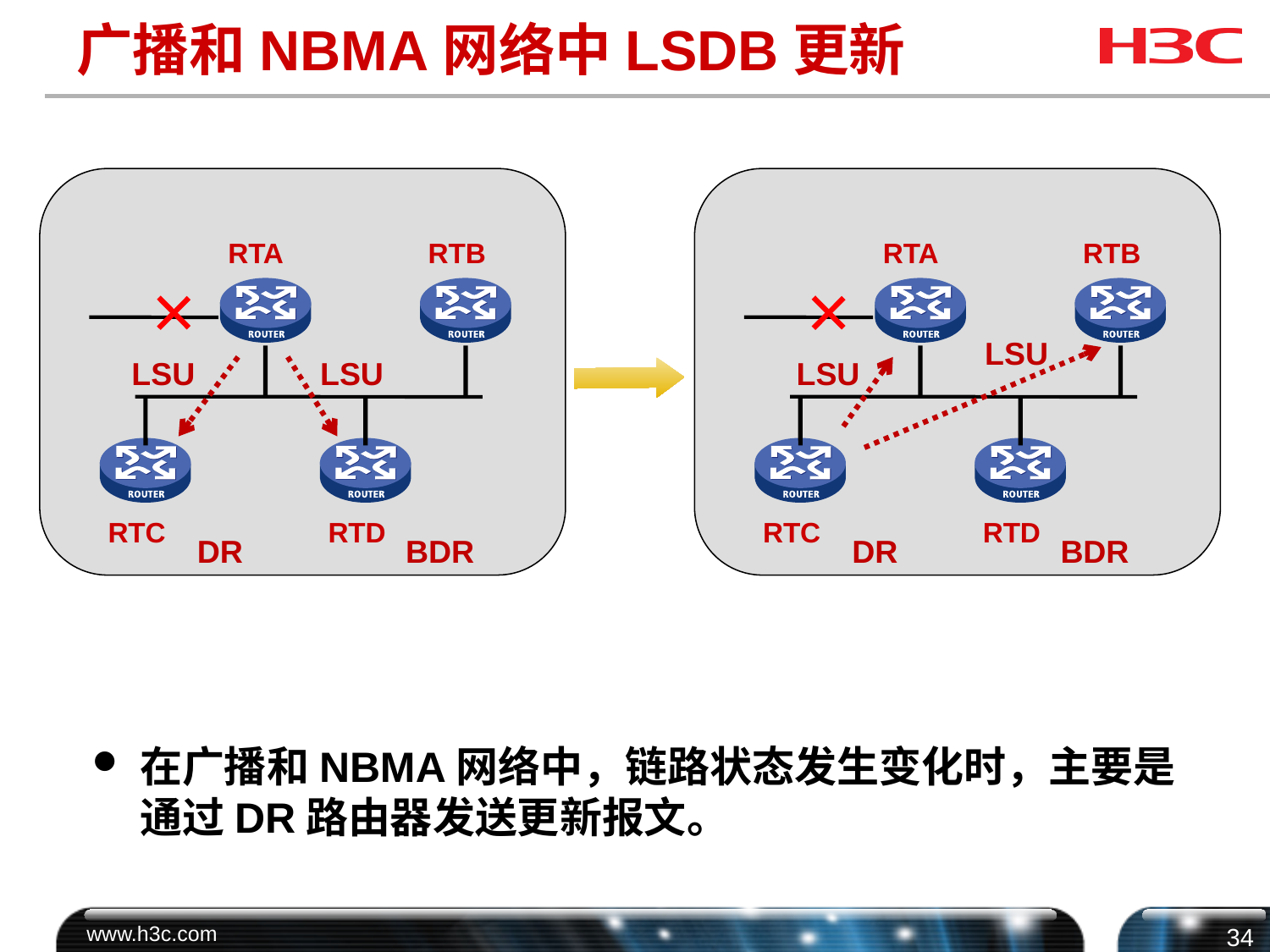

# 广播和NBMA网络中LSDB更新

RTA
RTB
RTA
RTB

LSU

LSU
LSU
LSU

RTC
RTD
RTC
RTD
DR
BDR
DR
BDR
在广播和NBMA网络中，链路状态发生变化时，主要是通过DR路由器发送更新报文。